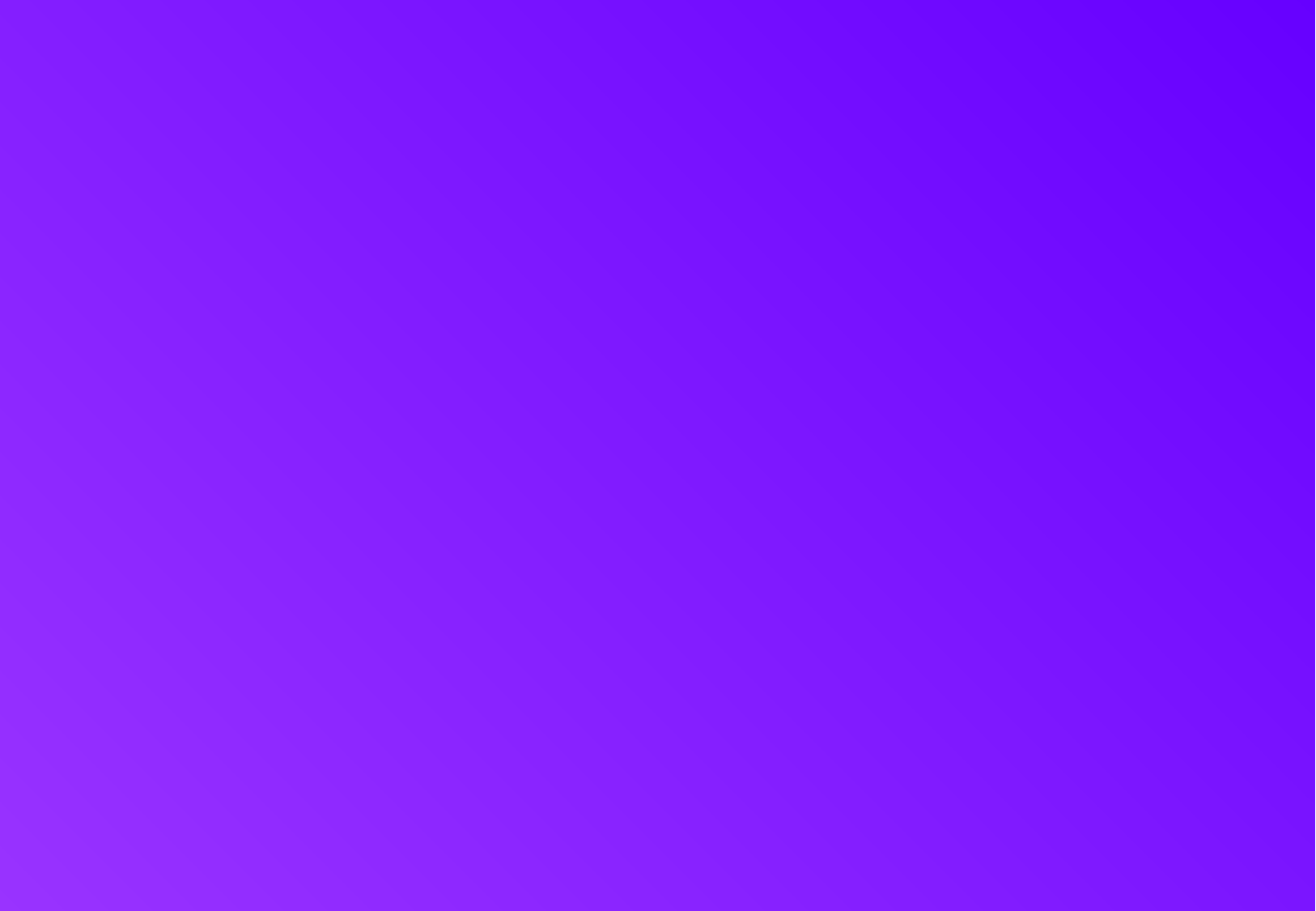

여성 차별과
폭력 없는 사회를 위해
활동합니다
한국여성단체연합